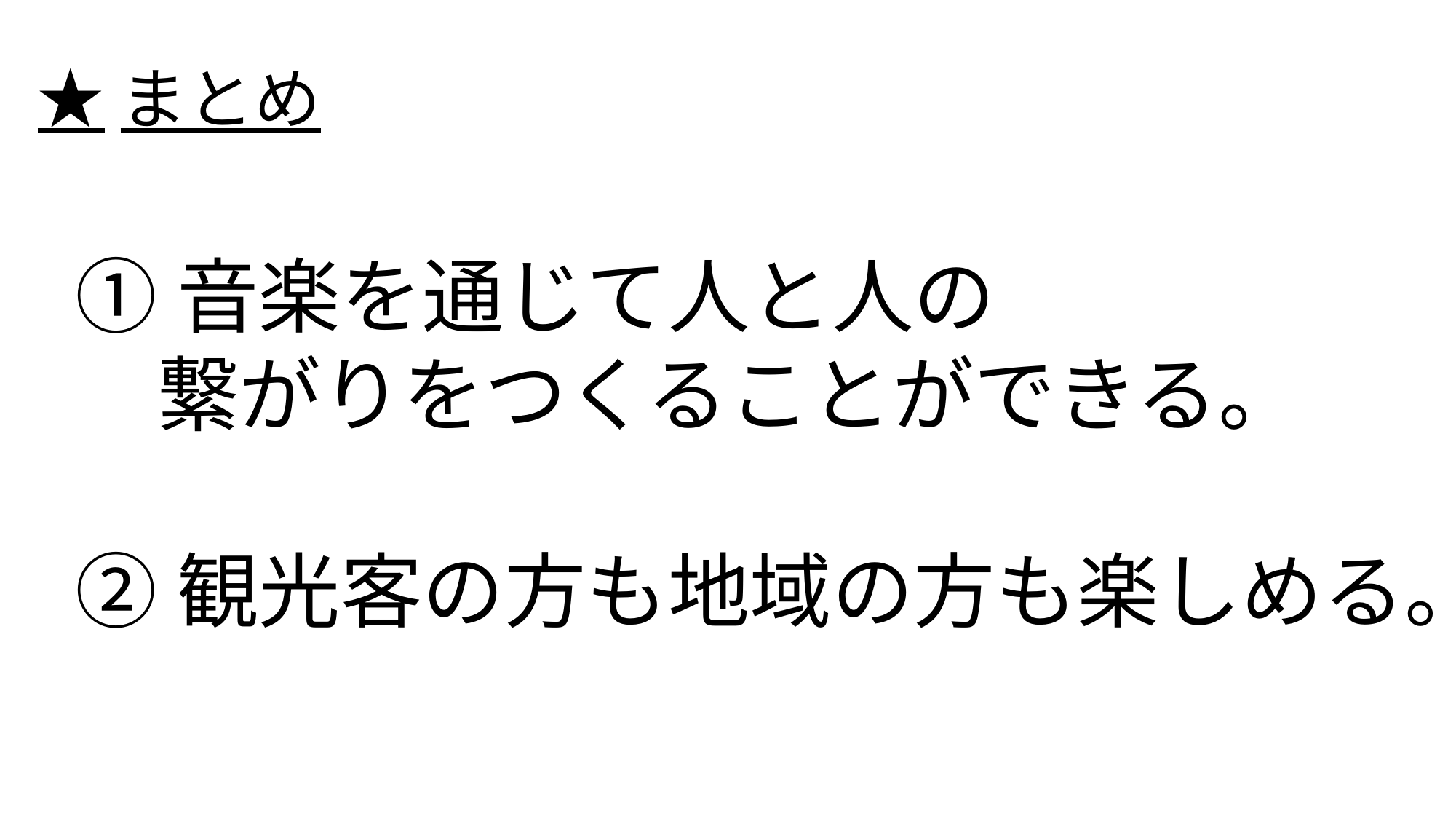

★まとめ
①音楽を通じて人と人の
　繋がりをつくることができる。

②観光客の方も地域の方も楽しめる。